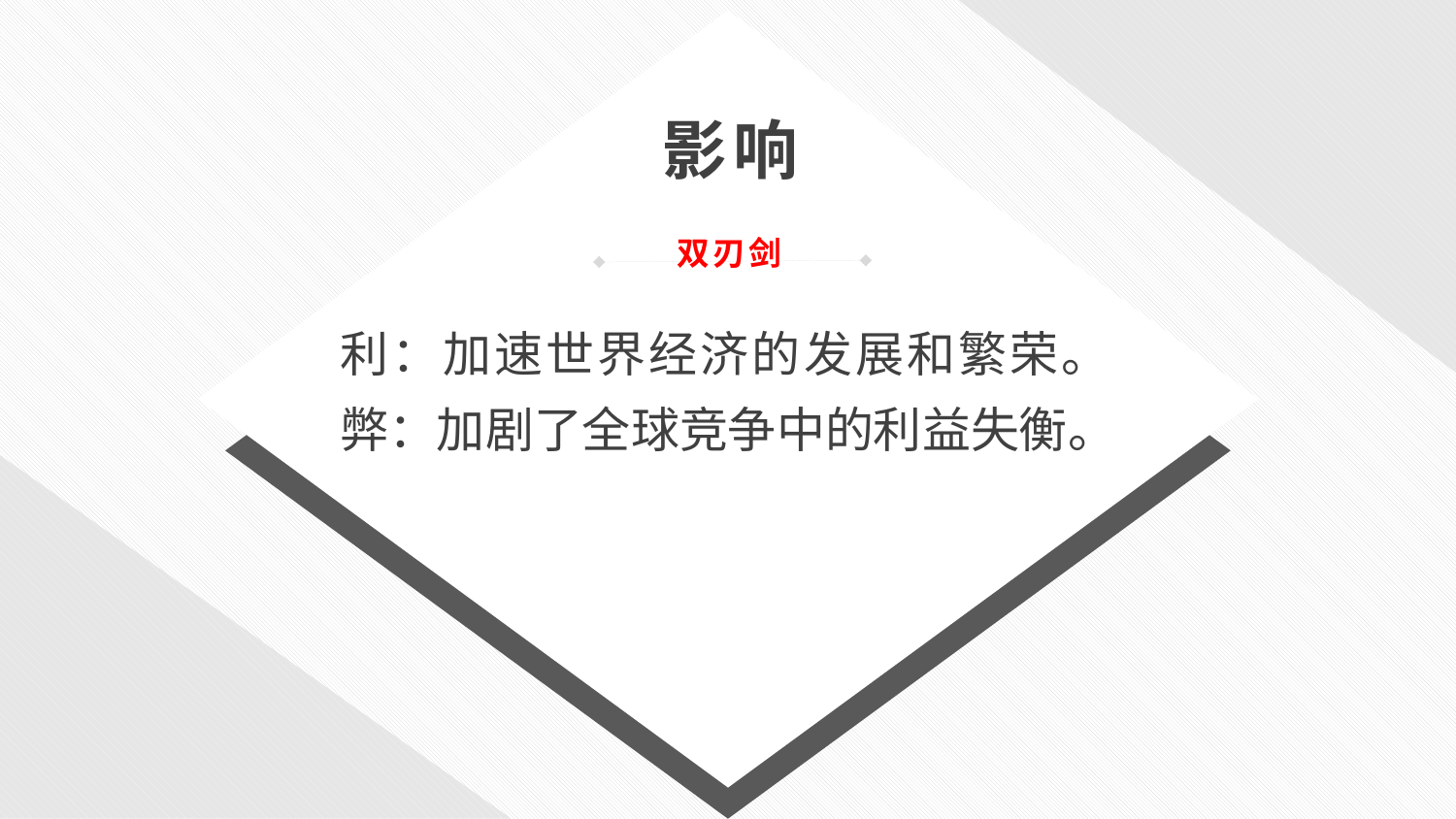

影响
双刃剑
利：加速世界经济的发展和繁荣。
弊：加剧了全球竞争中的利益失衡。